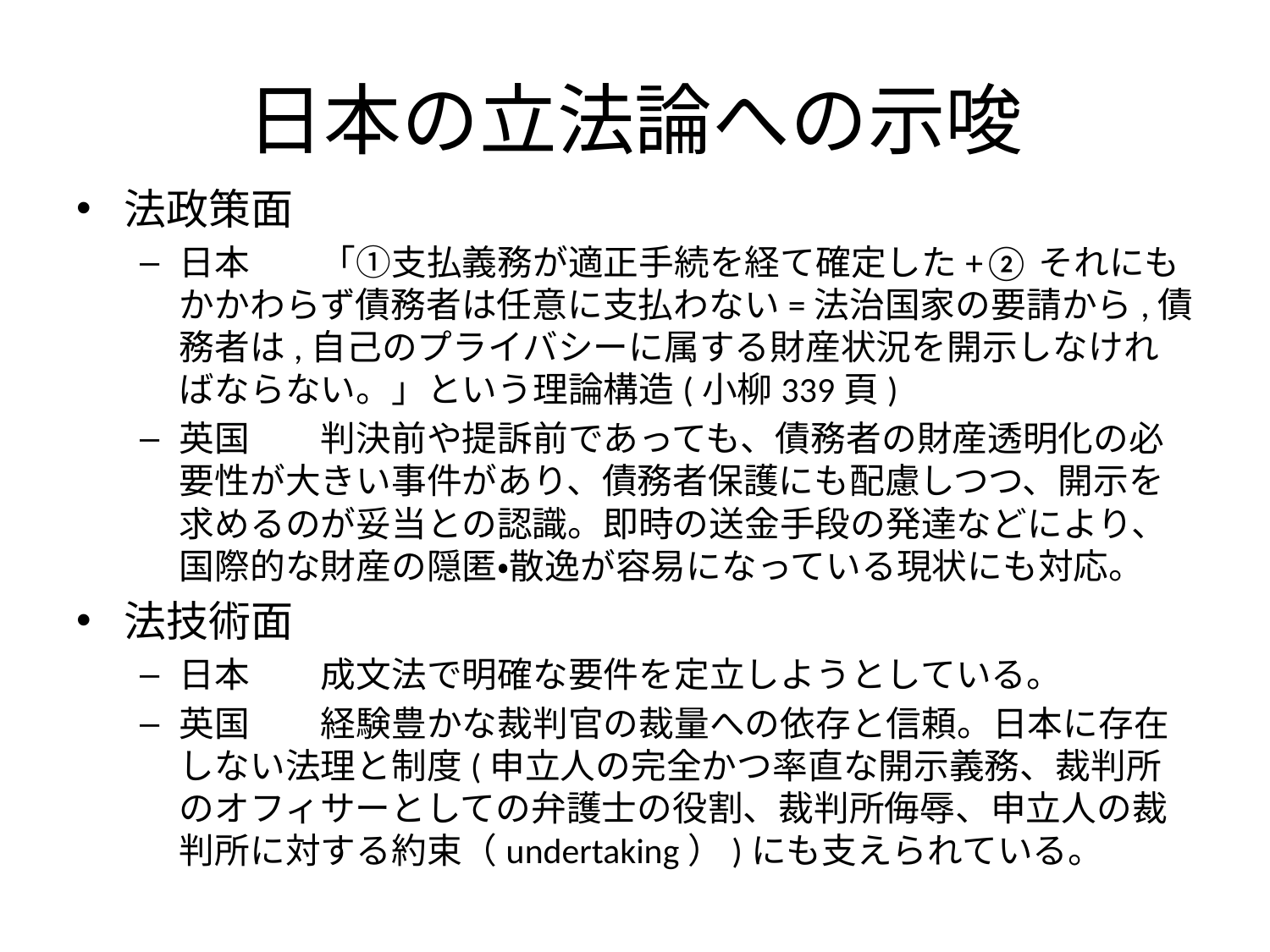

# 日本の立法論への示唆
法政策面
日本　　「①支払義務が適正手続を経て確定した+②それにもかかわらず債務者は任意に支払わない=法治国家の要請から,債務者は,自己のプライバシーに属する財産状況を開示しなければならない。」という理論構造(小柳339頁)
英国　　判決前や提訴前であっても、債務者の財産透明化の必要性が大きい事件があり、債務者保護にも配慮しつつ、開示を求めるのが妥当との認識。即時の送金手段の発達などにより、国際的な財産の隠匿・散逸が容易になっている現状にも対応。
法技術面
日本　　成文法で明確な要件を定立しようとしている。
英国　　経験豊かな裁判官の裁量への依存と信頼。日本に存在しない法理と制度(申立人の完全かつ率直な開示義務、裁判所のオフィサーとしての弁護士の役割、裁判所侮辱、申立人の裁判所に対する約束（undertaking）)にも支えられている。